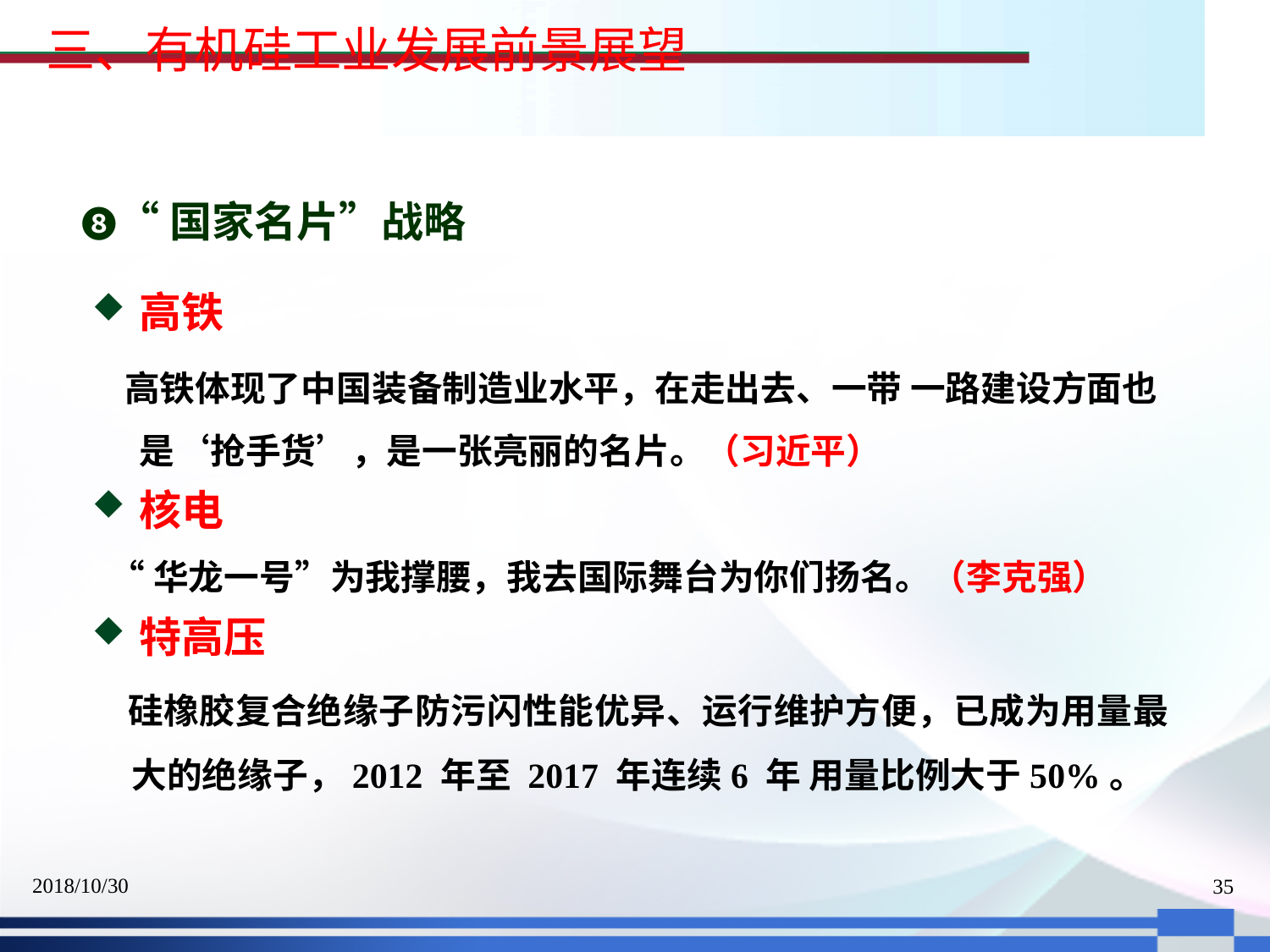

三、有机硅工业发展前景展望
❽“国家名片”战略

高铁
   高铁体现了中国装备制造业水平，在走出去、一带 一路建设方面也是‘抢手货’，是一张亮丽的名片。（习近平）
核电
  “华龙一号”为我撑腰，我去国际舞台为你们扬名。（李克强）
特高压
  硅橡胶复合绝缘子防污闪性能优异、运行维护方便，已成为用量最大的绝缘子，2012 年至 2017 年连续6 年 用量比例大于50%。